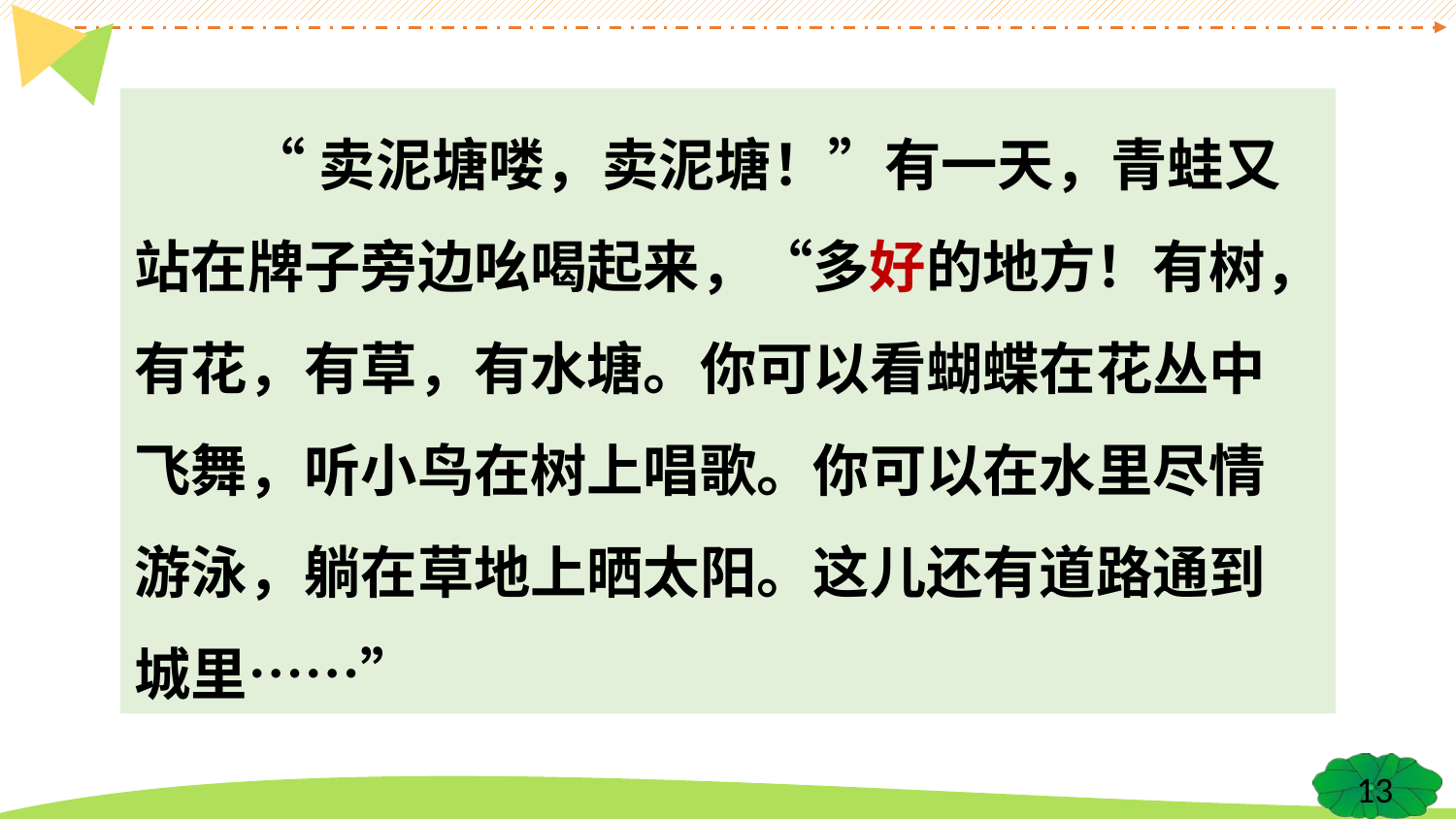

“卖泥塘喽，卖泥塘！”有一天，青蛙又站在牌子旁边吆喝起来，“多好的地方！有树，有花，有草，有水塘。你可以看蝴蝶在花丛中飞舞，听小鸟在树上唱歌。你可以在水里尽情游泳，躺在草地上晒太阳。这儿还有道路通到城里……”